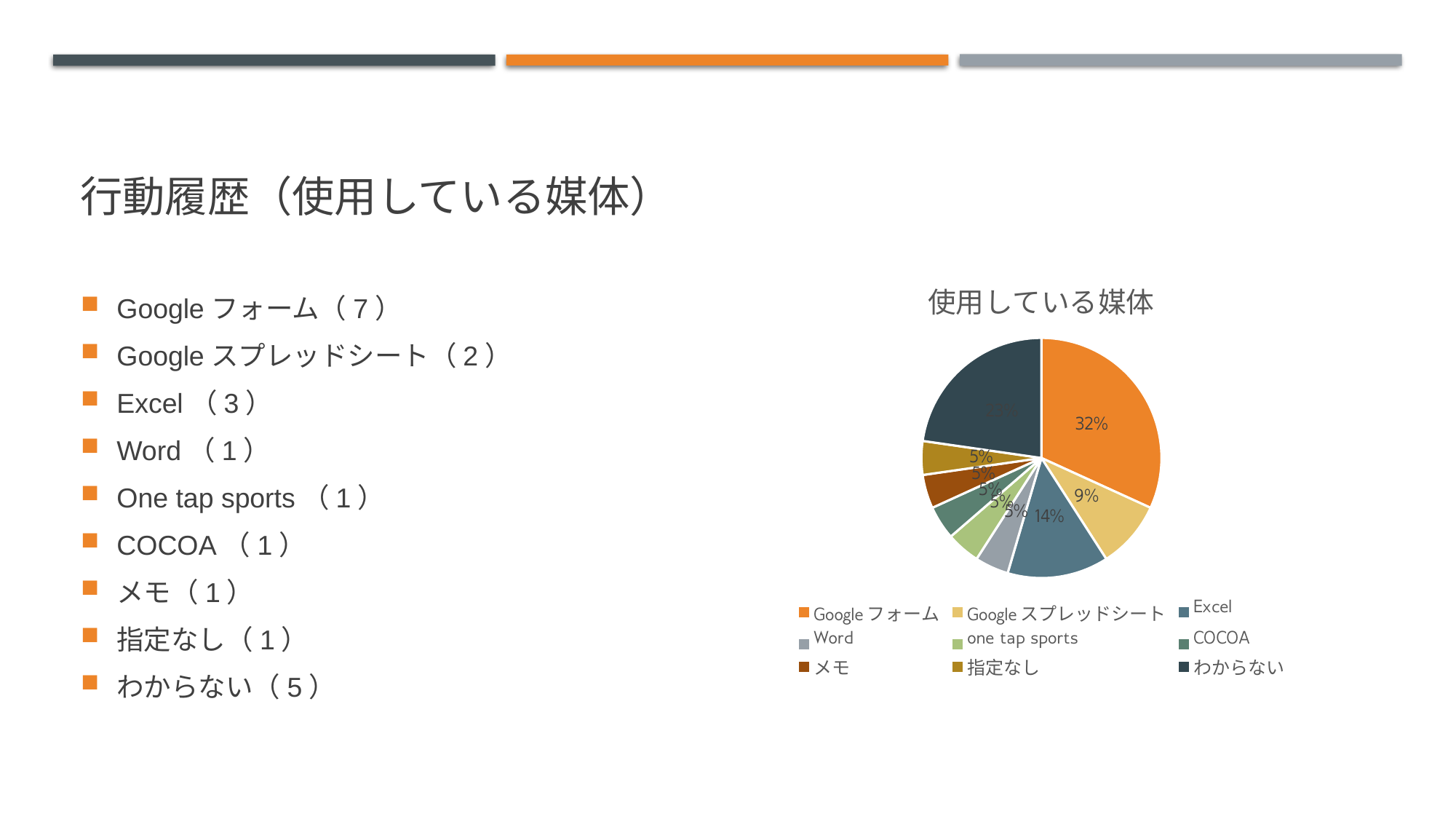

# 行動履歴（使用している媒体）

### Chart:

| Category | 使用している媒体 |
|---|---|
| Googleフォーム | 7.0 |
| Googleスプレッドシート | 2.0 |
| Excel | 3.0 |
| Word | 1.0 |
| one tap sports | 1.0 |
| COCOA | 1.0 |
| メモ | 1.0 |
| 指定なし | 1.0 |
| わからない | 5.0 |
Googleフォーム（7）
Googleスプレッドシート（2）
Excel（3）
Word（1）
One tap sports（1）
COCOA（1）
メモ（1）
指定なし（1）
わからない（5）